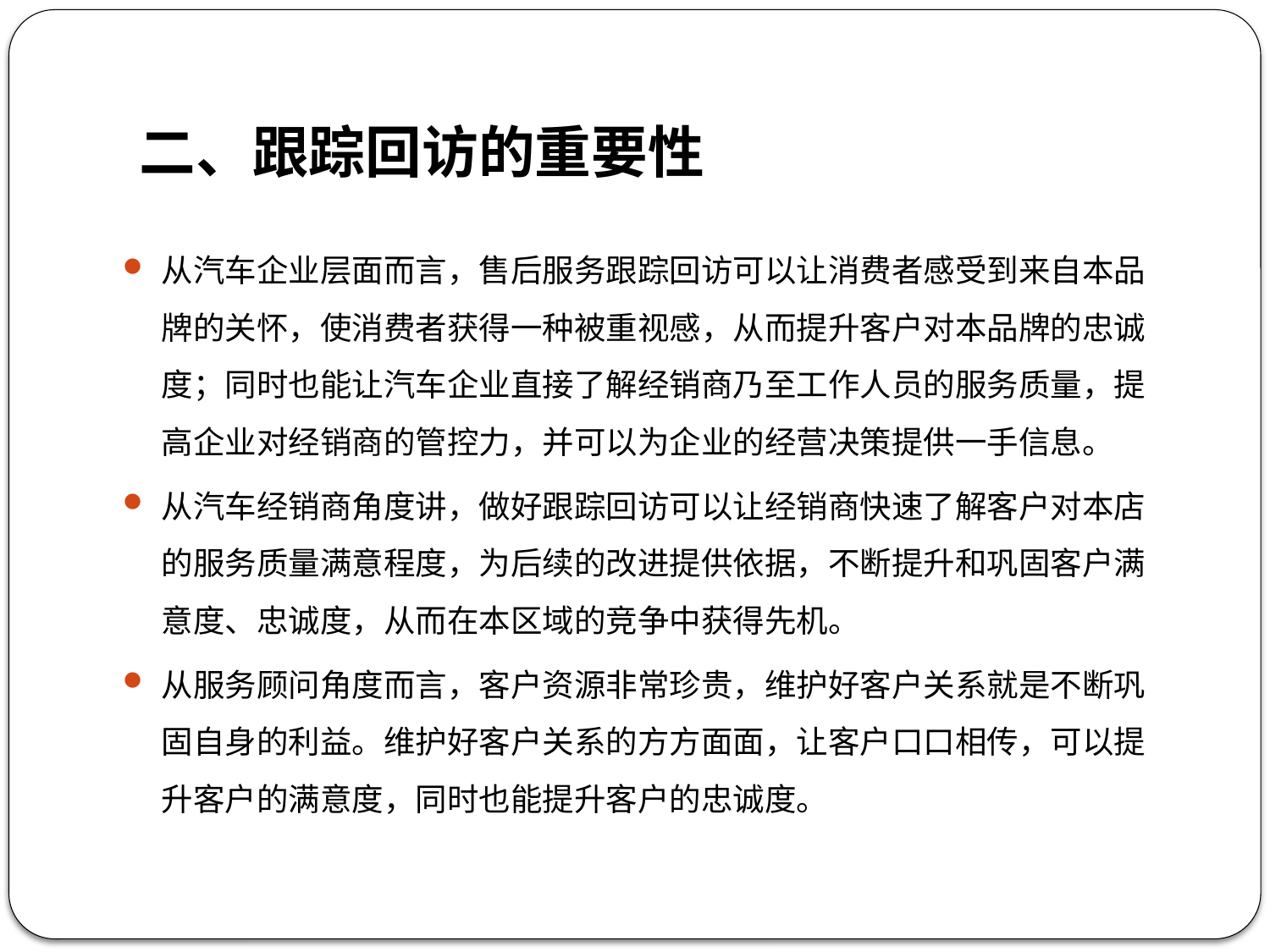

# 二、跟踪回访的重要性
从汽车企业层面而言，售后服务跟踪回访可以让消费者感受到来自本品牌的关怀，使消费者获得一种被重视感，从而提升客户对本品牌的忠诚度；同时也能让汽车企业直接了解经销商乃至工作人员的服务质量，提高企业对经销商的管控力，并可以为企业的经营决策提供一手信息。
从汽车经销商角度讲，做好跟踪回访可以让经销商快速了解客户对本店的服务质量满意程度，为后续的改进提供依据，不断提升和巩固客户满意度、忠诚度，从而在本区域的竞争中获得先机。
从服务顾问角度而言，客户资源非常珍贵，维护好客户关系就是不断巩固自身的利益。维护好客户关系的方方面面，让客户口口相传，可以提升客户的满意度，同时也能提升客户的忠诚度。